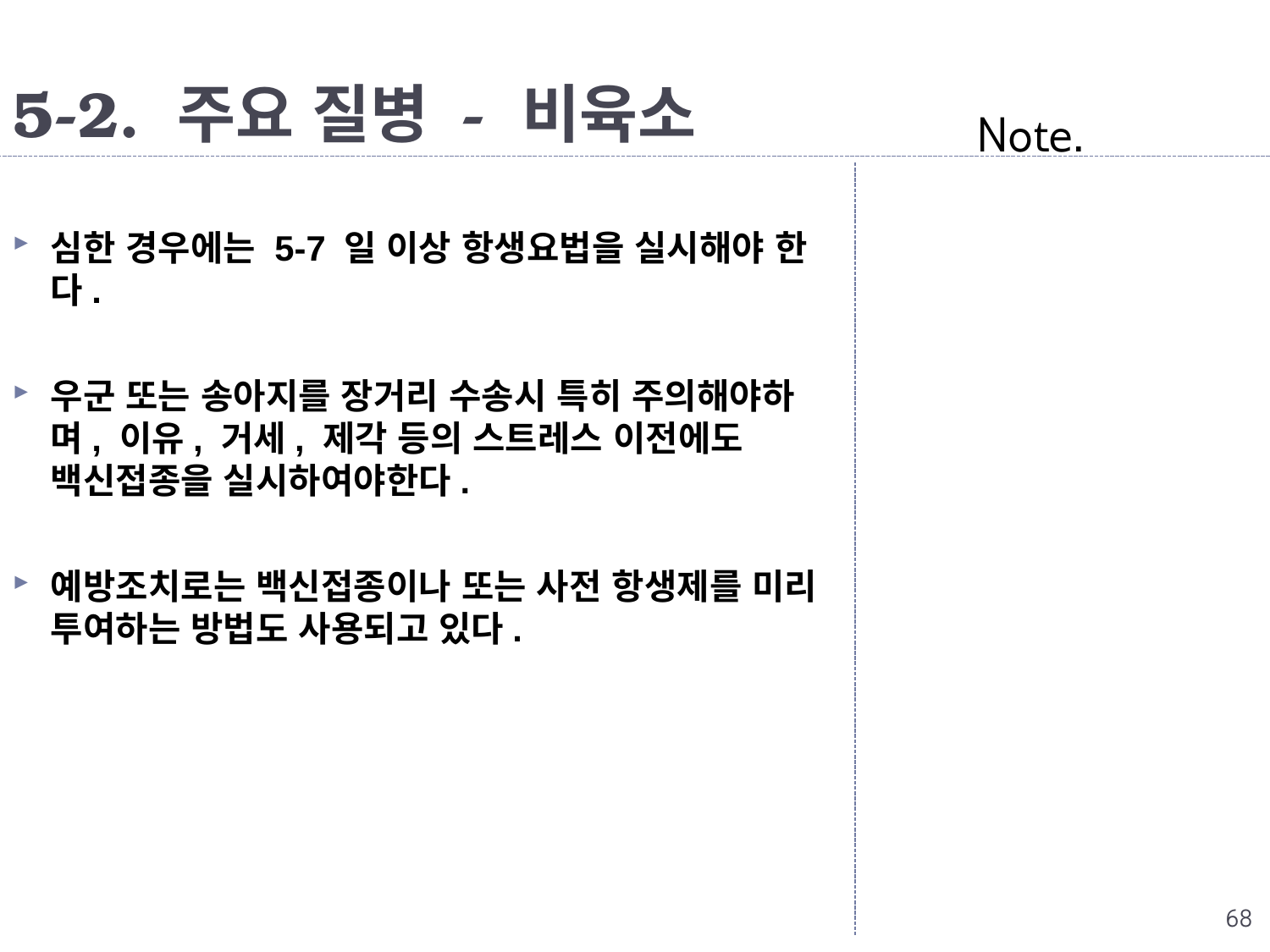

# 5-2. 주요 질병 - 비육소
Note.

심한 경우에는 5-7 일 이상 항생요법을 실시해야 한다.

우군 또는 송아지를 장거리 수송시 특히 주의해야하며, 이유, 거세, 제각 등의 스트레스 이전에도 백신접종을 실시하여야한다.

예방조치로는 백신접종이나 또는 사전 항생제를 미리 투여하는 방법도 사용되고 있다.
68